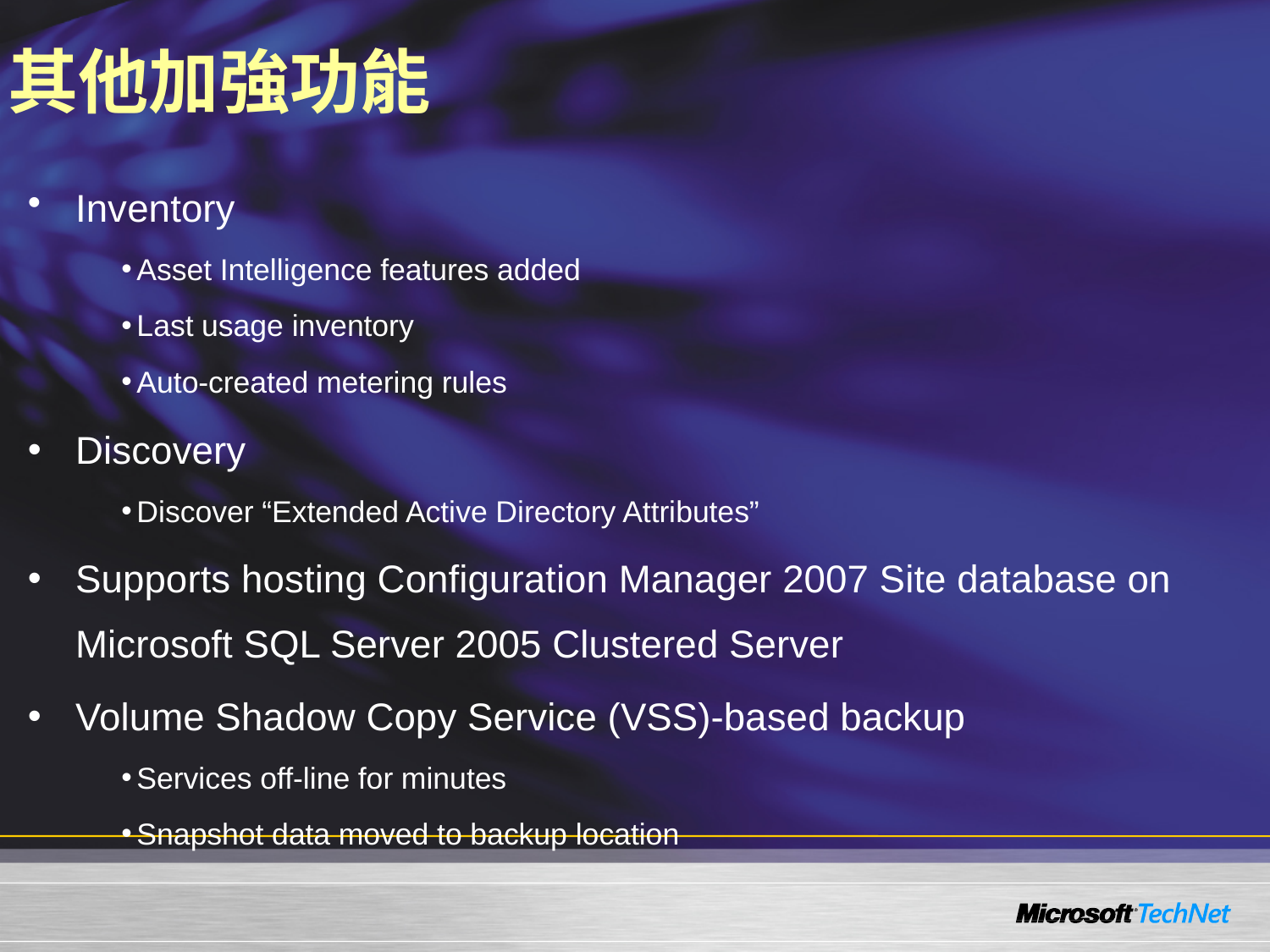

# 其他加強功能
Inventory
Asset Intelligence features added
Last usage inventory
Auto-created metering rules
Discovery
Discover “Extended Active Directory Attributes”
Supports hosting Configuration Manager 2007 Site database on Microsoft SQL Server 2005 Clustered Server
Volume Shadow Copy Service (VSS)-based backup
Services off-line for minutes
Snapshot data moved to backup location